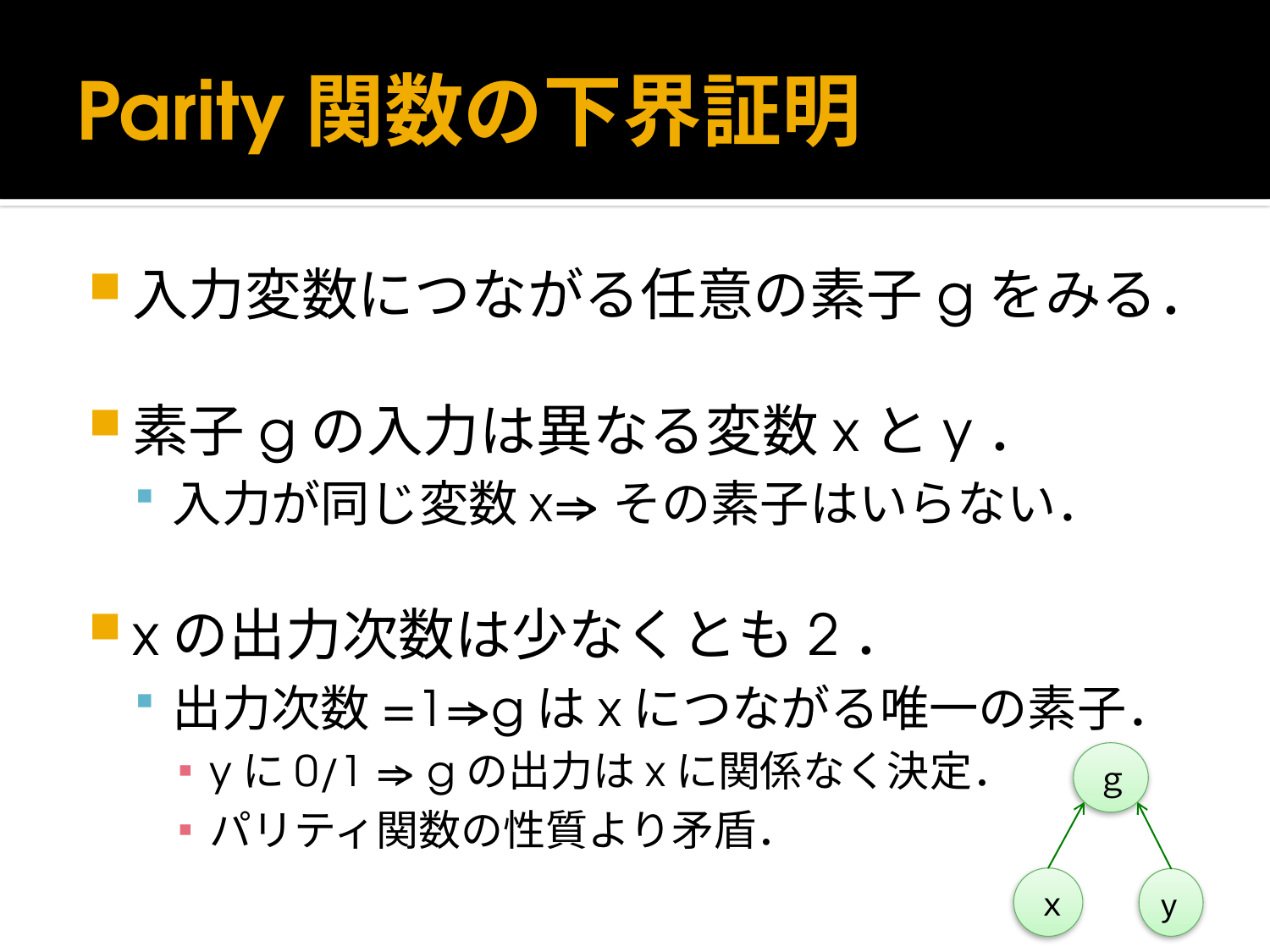

# Parity関数の下界証明
入力変数につながる任意の素子gをみる．

素子gの入力は異なる変数xとy．
入力が同じ変数x⇒その素子はいらない．

xの出力次数は少なくとも2．
出力次数=1⇒gはxにつながる唯一の素子．
yに0/1 ⇒ gの出力はxに関係なく決定．
パリティ関数の性質より矛盾．

ｇ
ｘ
y